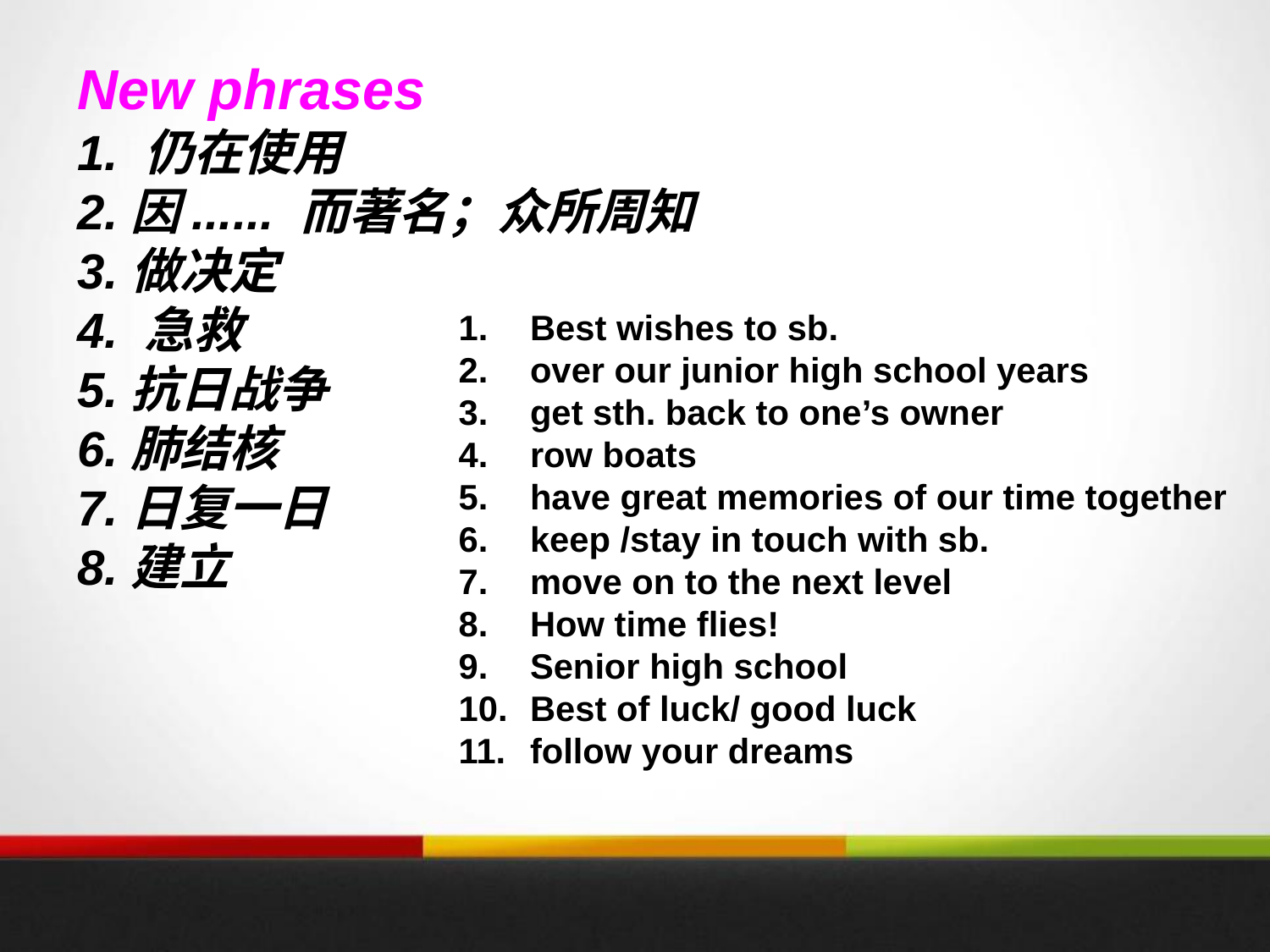

New phrases
1. 仍在使用
2.因...... 而著名；众所周知
3.做决定
4. 急救
5.抗日战争
6.肺结核
7.日复一日
8.建立

Best wishes to sb.
over our junior high school years
get sth. back to one’s owner
row boats
have great memories of our time together
keep /stay in touch with sb.
move on to the next level
How time flies!
Senior high school
Best of luck/ good luck
follow your dreams